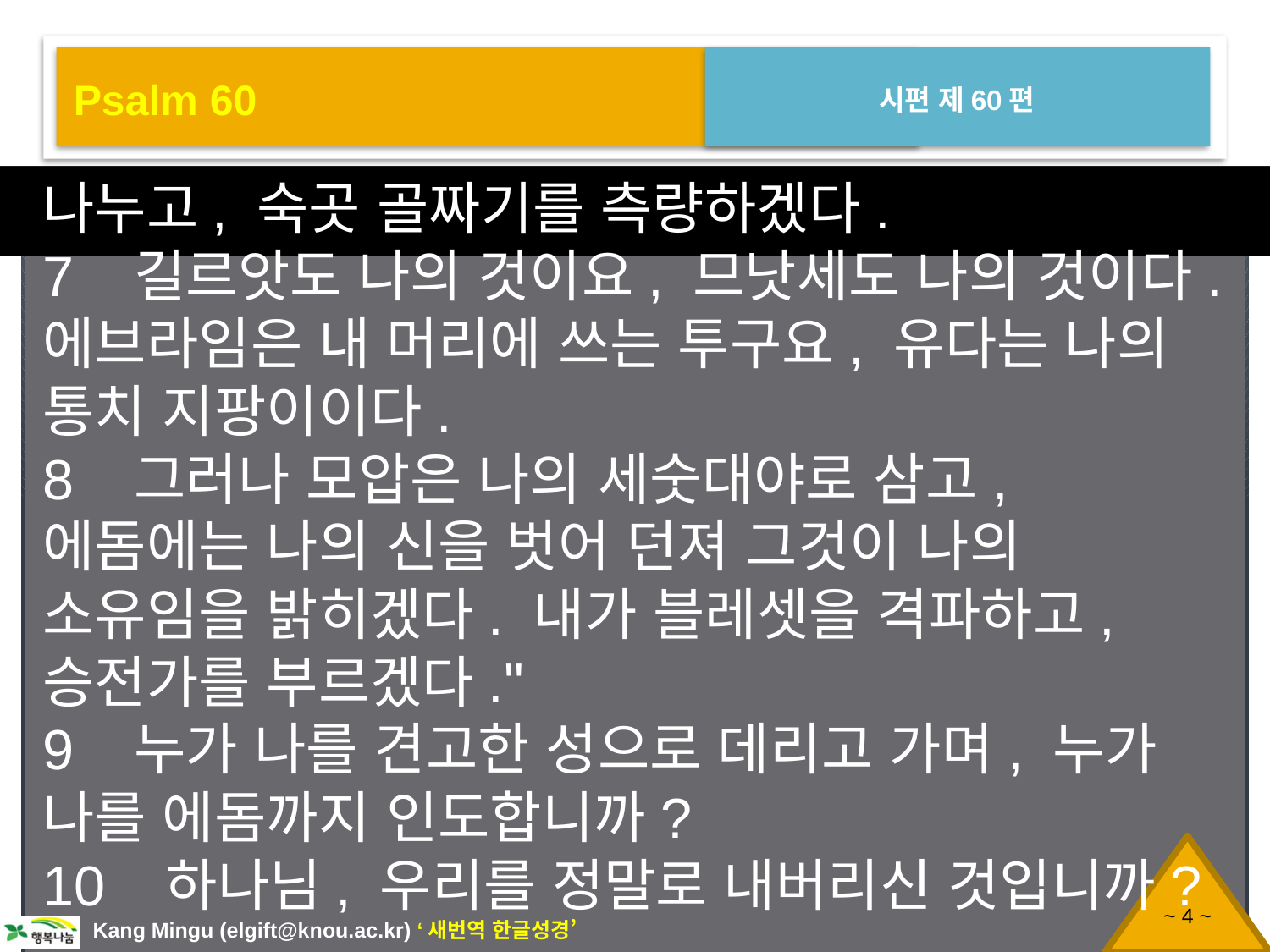

Psalm 60
시편 제60편
나누고, 숙곳 골짜기를 측량하겠다.
7   길르앗도 나의 것이요, 므낫세도 나의 것이다. 에브라임은 내 머리에 쓰는 투구요, 유다는 나의 통치 지팡이이다.
8   그러나 모압은 나의 세숫대야로 삼고, 에돔에는 나의 신을 벗어 던져 그것이 나의 소유임을 밝히겠다. 내가 블레셋을 격파하고, 승전가를 부르겠다."
9   누가 나를 견고한 성으로 데리고 가며, 누가 나를 에돔까지 인도합니까?
10   하나님, 우리를 정말로 내버리신 것입니까?